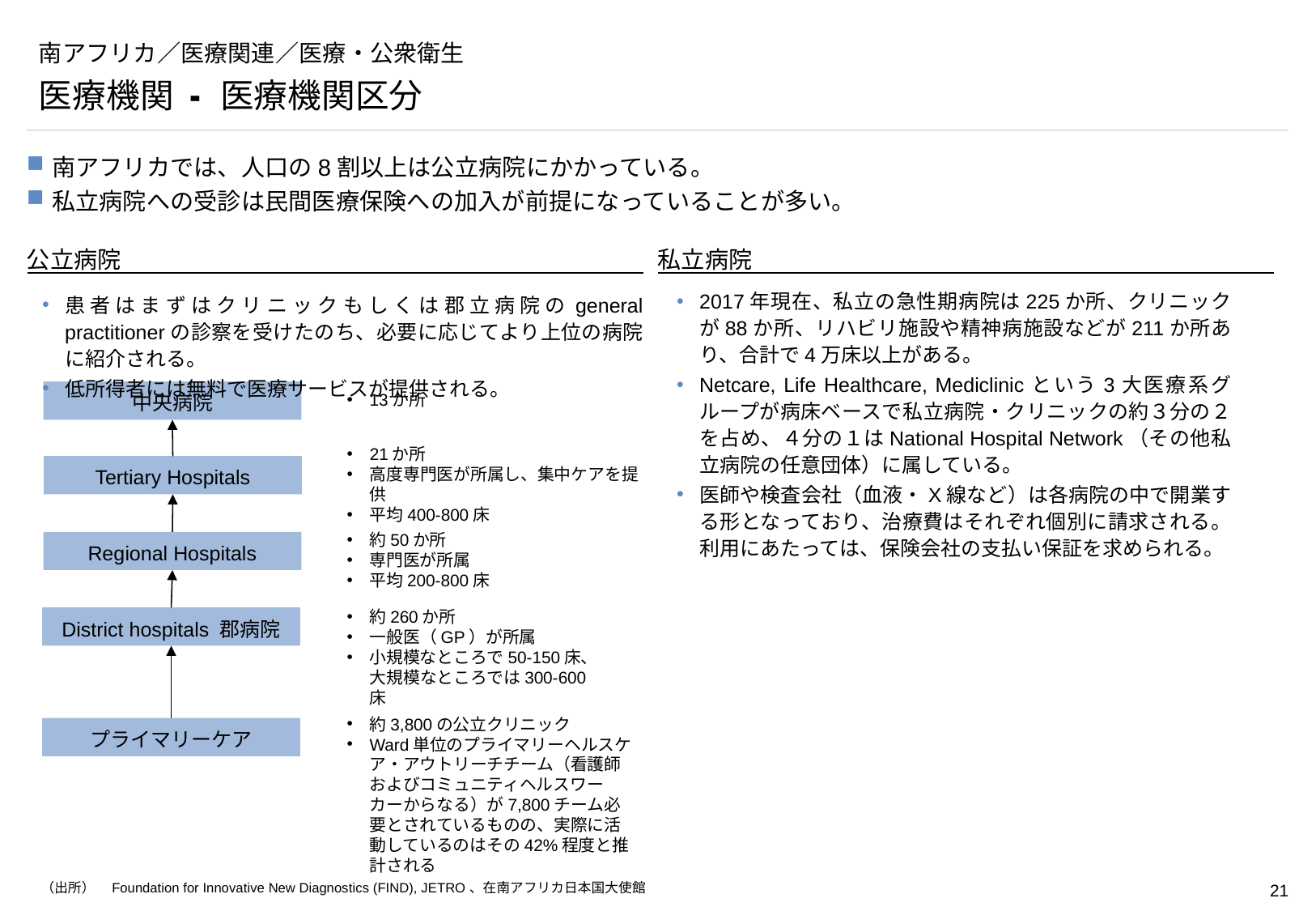

# 南アフリカ／医療関連／医療・公衆衛生
医療機関 - 医療機関区分
南アフリカでは、人口の8割以上は公立病院にかかっている。
私立病院への受診は民間医療保険への加入が前提になっていることが多い。
公立病院
私立病院
2017年現在、私立の急性期病院は225か所、クリニックが88か所、リハビリ施設や精神病施設などが211か所あり、合計で4万床以上がある。
Netcare, Life Healthcare, Mediclinicという3大医療系グループが病床ベースで私立病院・クリニックの約３分の２を占め、４分の１はNational Hospital Network（その他私立病院の任意団体）に属している。
医師や検査会社（血液・X線など）は各病院の中で開業する形となっており、治療費はそれぞれ個別に請求される。利用にあたっては、保険会社の支払い保証を求められる。

患者はまずはクリニックもしくは郡立病院のgeneral practitionerの診察を受けたのち、必要に応じてより上位の病院に紹介される。
低所得者には無料で医療サービスが提供される。
中央病院
13か所
21か所
高度専門医が所属し、集中ケアを提供
平均400-800床
Tertiary Hospitals
約50か所
専門医が所属
平均200-800床
Regional Hospitals
約260か所
一般医（GP）が所属
小規模なところで50-150床、大規模なところでは300-600床
District hospitals 郡病院
約3,800の公立クリニック
Ward単位のプライマリーヘルスケア・アウトリーチチーム（看護師およびコミュニティヘルスワーカーからなる）が7,800チーム必要とされているものの、実際に活動しているのはその42%程度と推計される
プライマリーケア
（出所）　Foundation for Innovative New Diagnostics (FIND), JETRO、在南アフリカ日本国大使館